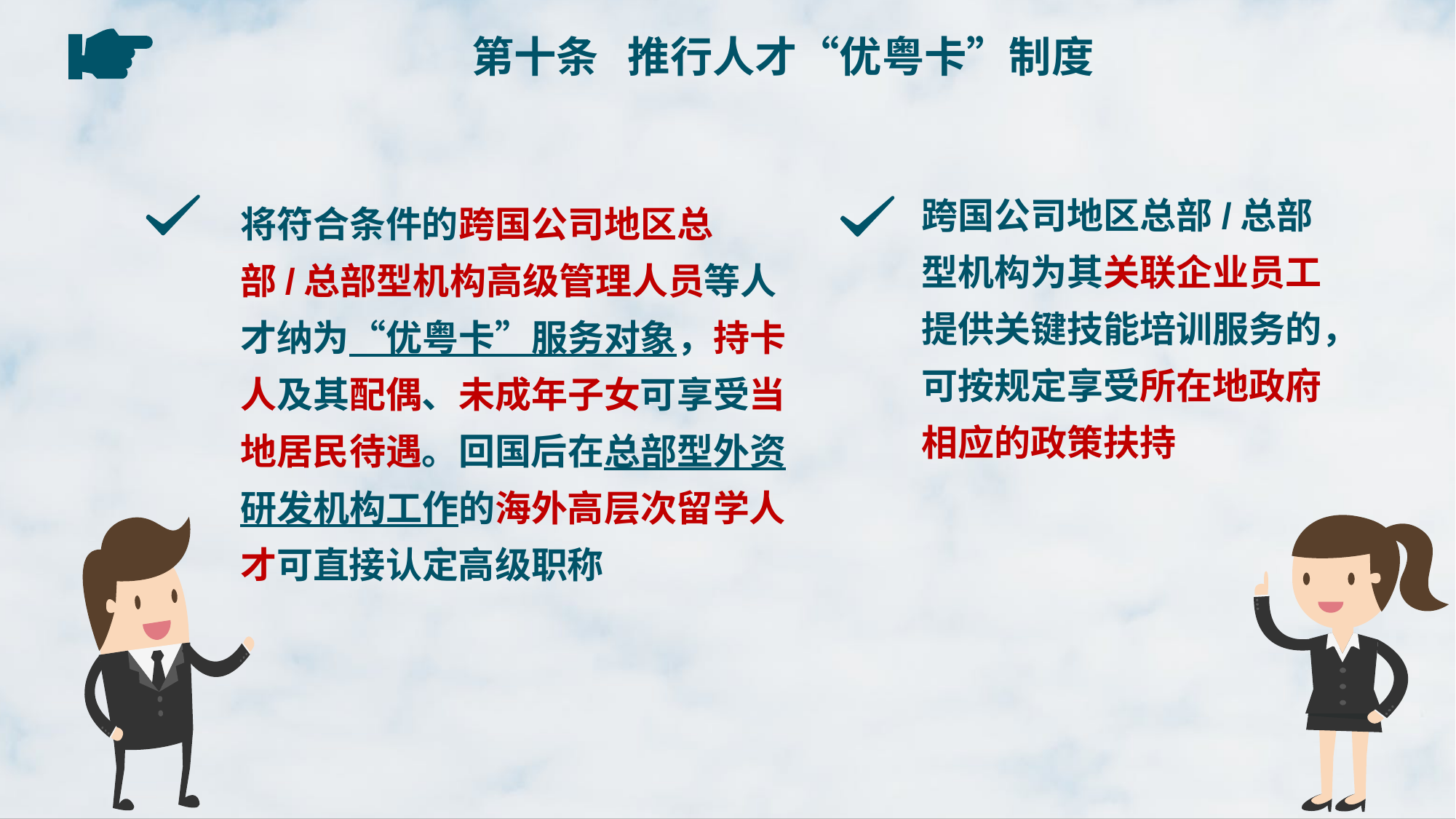

第十条   推行人才“优粤卡”制度

跨国公司地区总部/总部型机构为其关联企业员工提供关键技能培训服务的，可按规定享受所在地政府相应的政策扶持

将符合条件的跨国公司地区总部/总部型机构高级管理人员等人才纳为“优粤卡”服务对象，持卡人及其配偶、未成年子女可享受当地居民待遇。回国后在总部型外资研发机构工作的海外高层次留学人才可直接认定高级职称